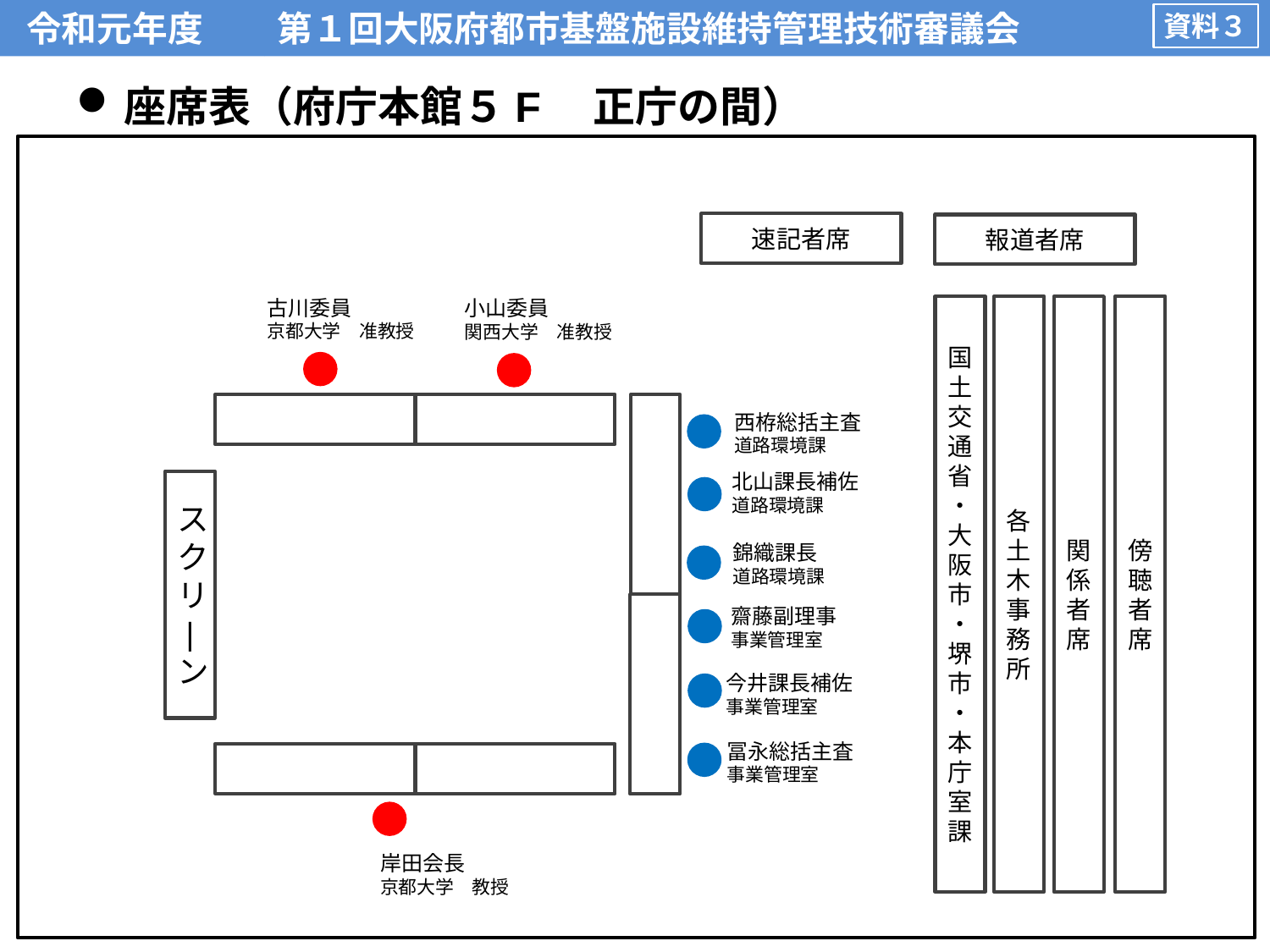

資料３
# 座席表（府庁本館５F　正庁の間）
速記者席
報道者席
古川委員
京都大学　准教授

小山委員
関西大学　准教授
西栫総括主査
道路環境課

錦織課長
道路環境課

齋藤副理事
事業管理室

北山課長補佐
道路環境課
スクリ
|
ン

岸田会長
京都大学　教授
国土交通省
・
大阪市
・
堺市
・
本庁室課
各土木事務所
傍聴者席
関係者席

今井課長補佐
事業管理室
冨永総括主査
事業管理室